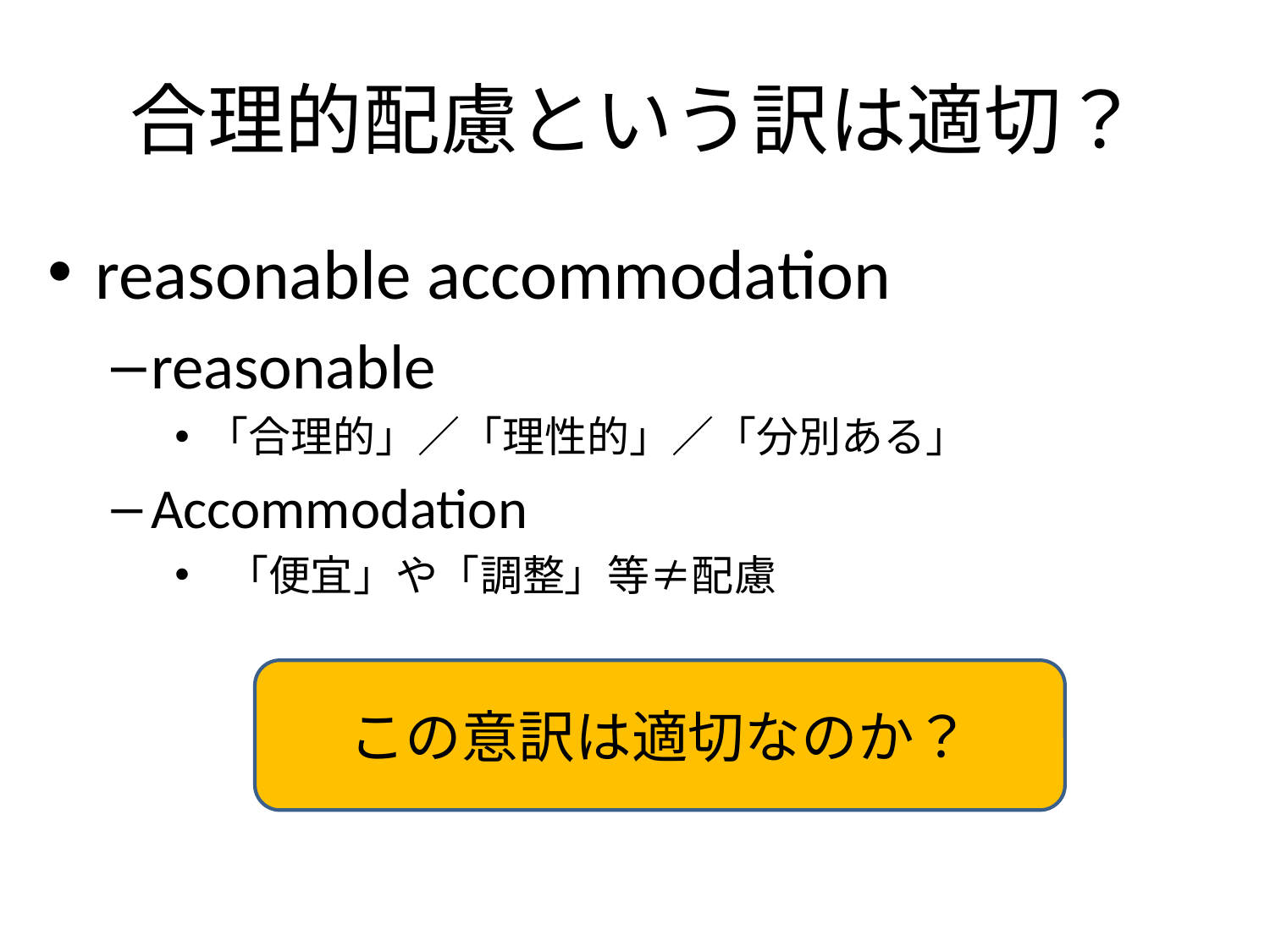

# 合理的配慮という訳は適切？
reasonable accommodation
reasonable
「合理的」／「理性的」／「分別ある」
Accommodation
 「便宜」や「調整」等≠配慮
この意訳は適切なのか？